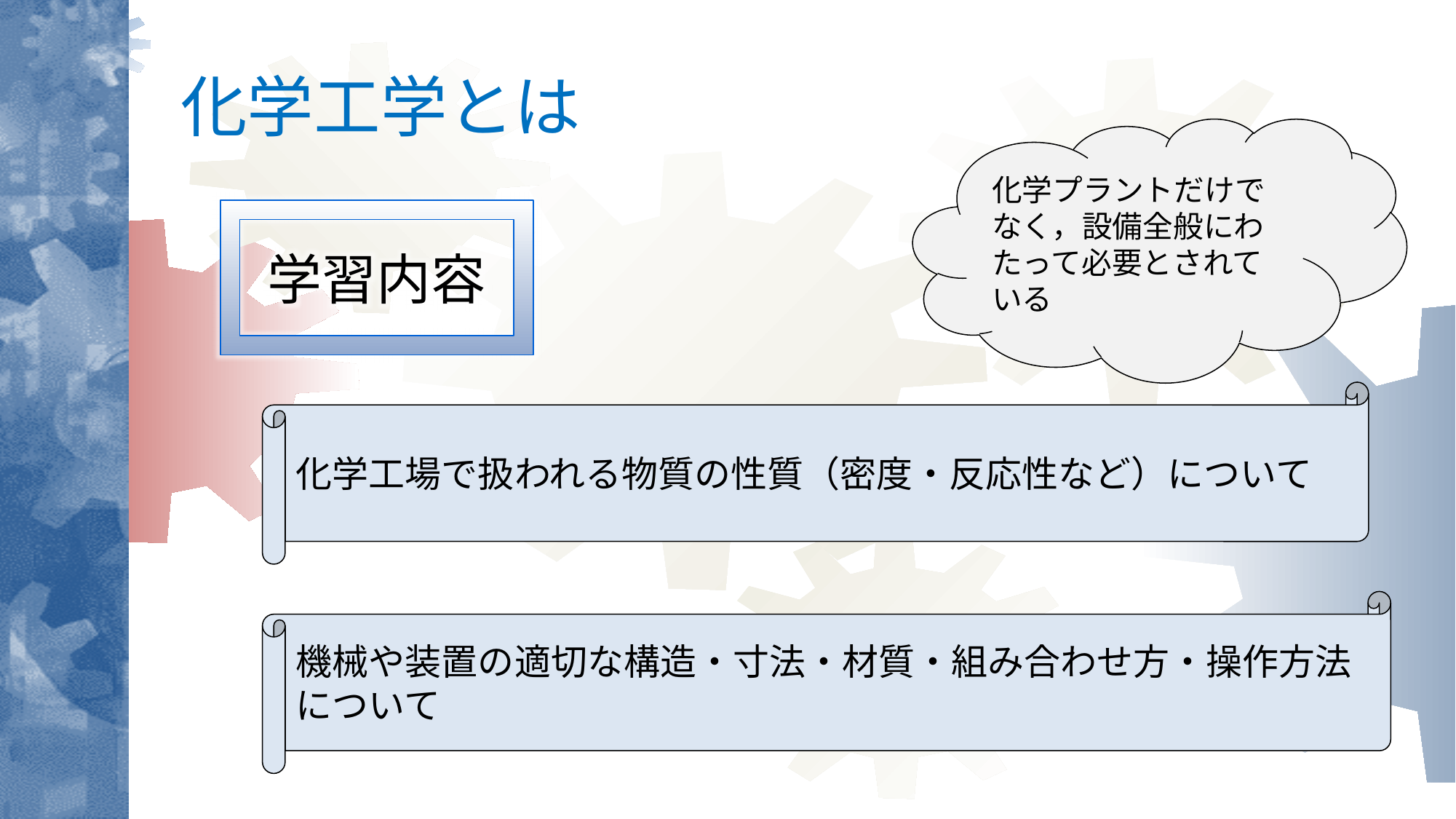

# 化学工学とは
化学プラントだけでなく，設備全般にわたって必要とされている

学習内容
化学工場で扱われる物質の性質（密度・反応性など）について
機械や装置の適切な構造・寸法・材質・組み合わせ方・操作方法について